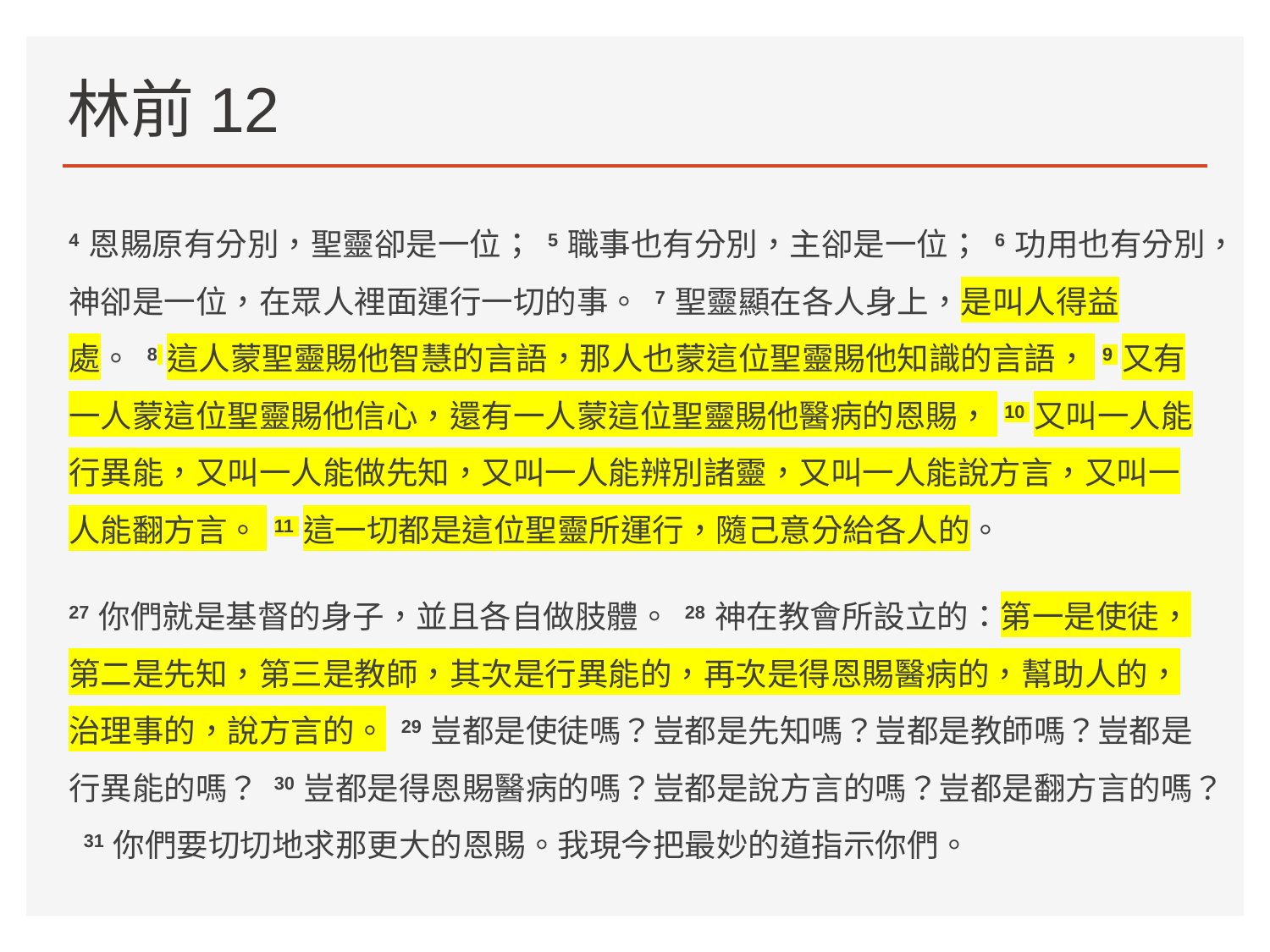

# 林前12
4 恩賜原有分別，聖靈卻是一位； 5 職事也有分別，主卻是一位； 6 功用也有分別，神卻是一位，在眾人裡面運行一切的事。 7 聖靈顯在各人身上，是叫人得益處。 8 這人蒙聖靈賜他智慧的言語，那人也蒙這位聖靈賜他知識的言語， 9 又有一人蒙這位聖靈賜他信心，還有一人蒙這位聖靈賜他醫病的恩賜， 10 又叫一人能行異能，又叫一人能做先知，又叫一人能辨別諸靈，又叫一人能說方言，又叫一人能翻方言。 11 這一切都是這位聖靈所運行，隨己意分給各人的。
27 你們就是基督的身子，並且各自做肢體。 28 神在教會所設立的：第一是使徒，第二是先知，第三是教師，其次是行異能的，再次是得恩賜醫病的，幫助人的，治理事的，說方言的。 29 豈都是使徒嗎？豈都是先知嗎？豈都是教師嗎？豈都是行異能的嗎？ 30 豈都是得恩賜醫病的嗎？豈都是說方言的嗎？豈都是翻方言的嗎？ 31 你們要切切地求那更大的恩賜。我現今把最妙的道指示你們。